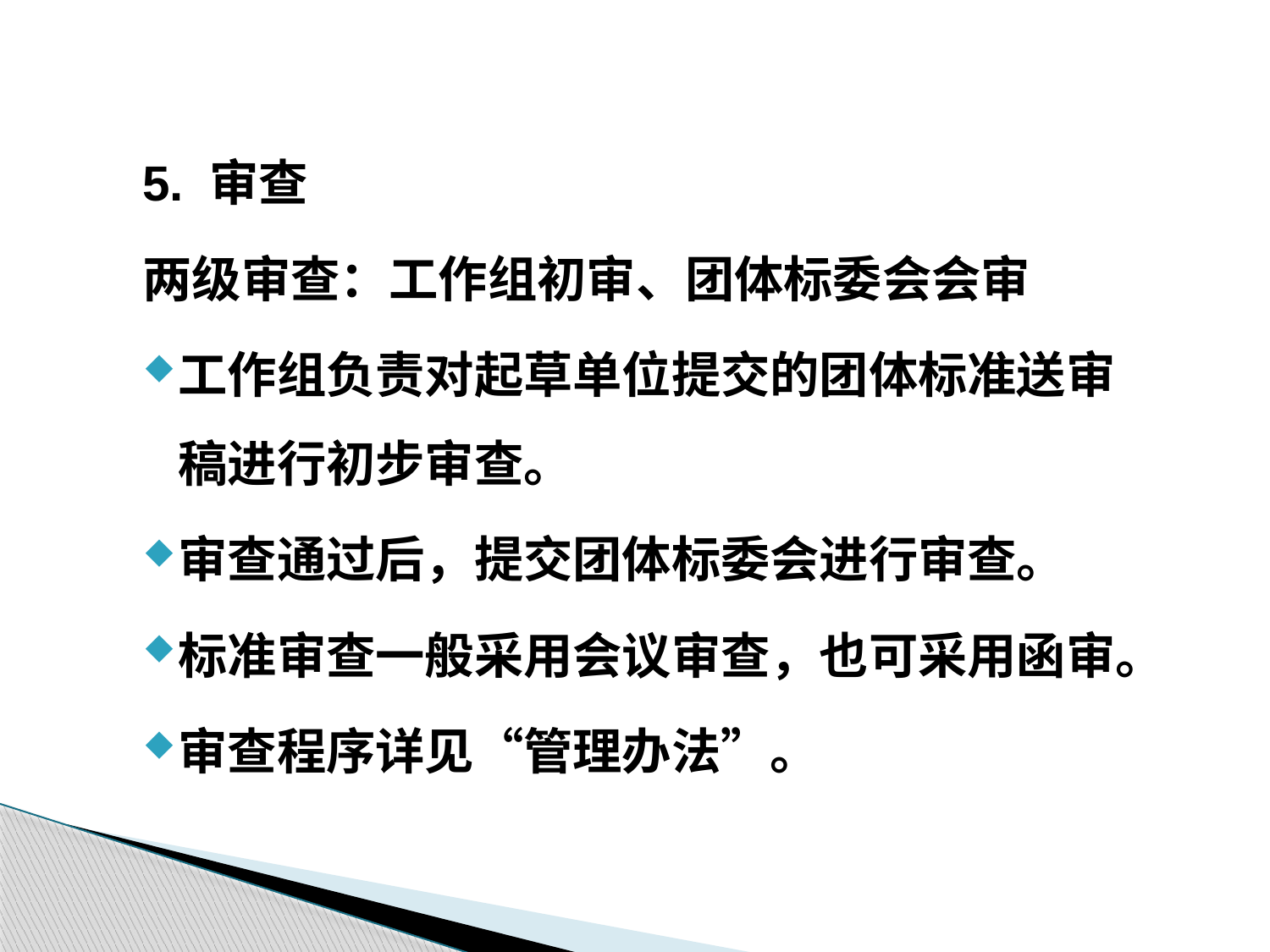

5. 审查
两级审查：工作组初审、团体标委会会审
工作组负责对起草单位提交的团体标准送审稿进行初步审查。
审查通过后，提交团体标委会进行审查。
标准审查一般采用会议审查，也可采用函审。
审查程序详见“管理办法”。